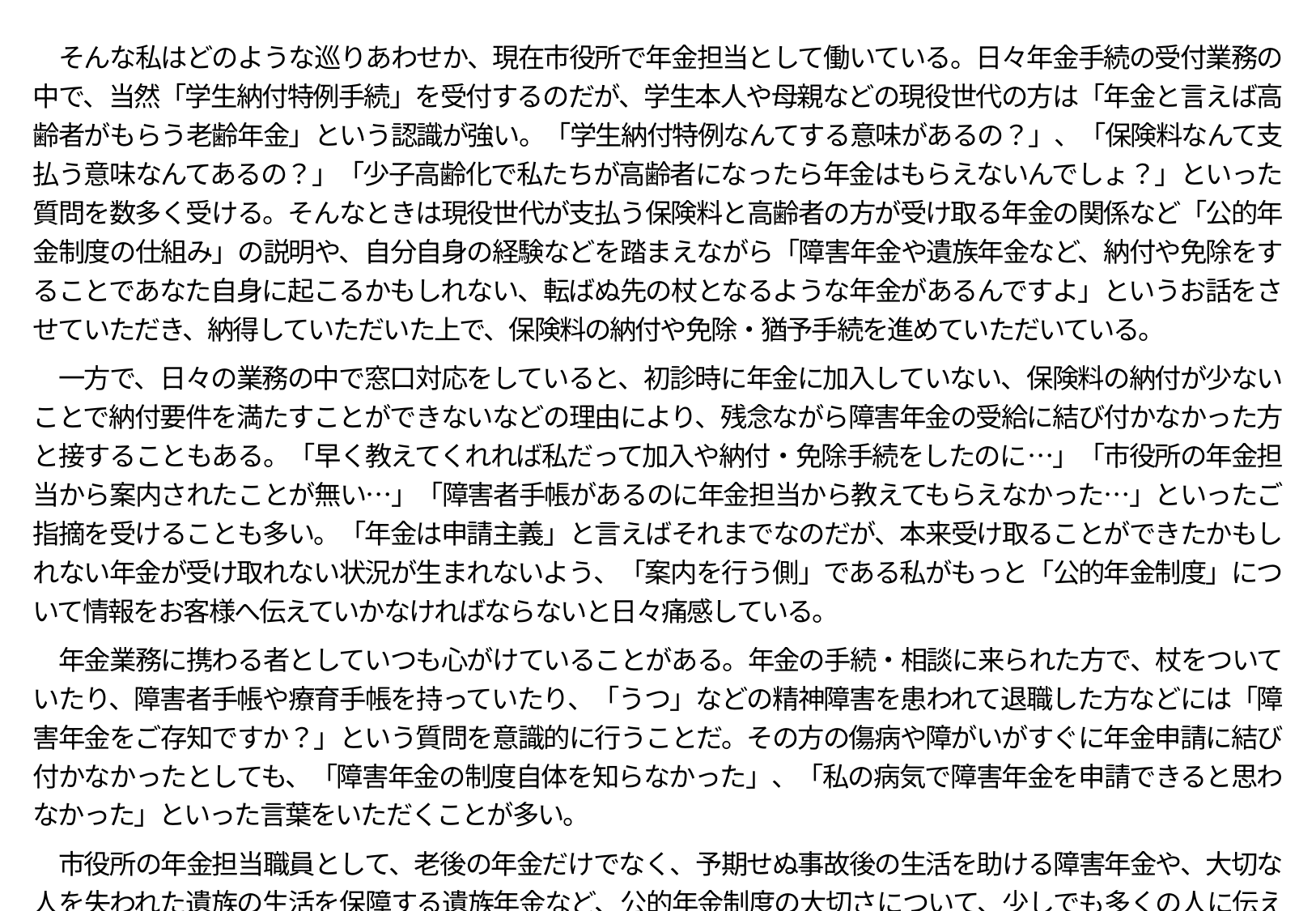

そんな私はどのような巡りあわせか、現在市役所で年金担当として働いている。日々年金手続の受付業務の中で、当然「学生納付特例手続」を受付するのだが、学生本人や母親などの現役世代の方は「年金と言えば高齢者がもらう老齢年金」という認識が強い。「学生納付特例なんてする意味があるの？」、「保険料なんて支払う意味なんてあるの？」「少子高齢化で私たちが高齢者になったら年金はもらえないんでしょ？」といった質問を数多く受ける。そんなときは現役世代が支払う保険料と高齢者の方が受け取る年金の関係など「公的年金制度の仕組み」の説明や、自分自身の経験などを踏まえながら「障害年金や遺族年金など、納付や免除をすることであなた自身に起こるかもしれない、転ばぬ先の杖となるような年金があるんですよ」というお話をさせていただき、納得していただいた上で、保険料の納付や免除・猶予手続を進めていただいている。
　一方で、日々の業務の中で窓口対応をしていると、初診時に年金に加入していない、保険料の納付が少ないことで納付要件を満たすことができないなどの理由により、残念ながら障害年金の受給に結び付かなかった方と接することもある。「早く教えてくれれば私だって加入や納付・免除手続をしたのに…」「市役所の年金担当から案内されたことが無い…」「障害者手帳があるのに年金担当から教えてもらえなかった…」といったご指摘を受けることも多い。「年金は申請主義」と言えばそれまでなのだが、本来受け取ることができたかもしれない年金が受け取れない状況が生まれないよう、「案内を行う側」である私がもっと「公的年金制度」について情報をお客様へ伝えていかなければならないと日々痛感している。
　年金業務に携わる者としていつも心がけていることがある。年金の手続・相談に来られた方で、杖をついていたり、障害者手帳や療育手帳を持っていたり、「うつ」などの精神障害を患われて退職した方などには「障害年金をご存知ですか？」という質問を意識的に行うことだ。その方の傷病や障がいがすぐに年金申請に結び付かなかったとしても、「障害年金の制度自体を知らなかった」、「私の病気で障害年金を申請できると思わなかった」といった言葉をいただくことが多い。
　市役所の年金担当職員として、老後の年金だけでなく、予期せぬ事故後の生活を助ける障害年金や、大切な人を失われた遺族の生活を保障する遺族年金など、公的年金制度の大切さについて、少しでも多くの人に伝えていくことが事故後の生活を公的年金制度に助けられた私の大切な使命であると思っている。